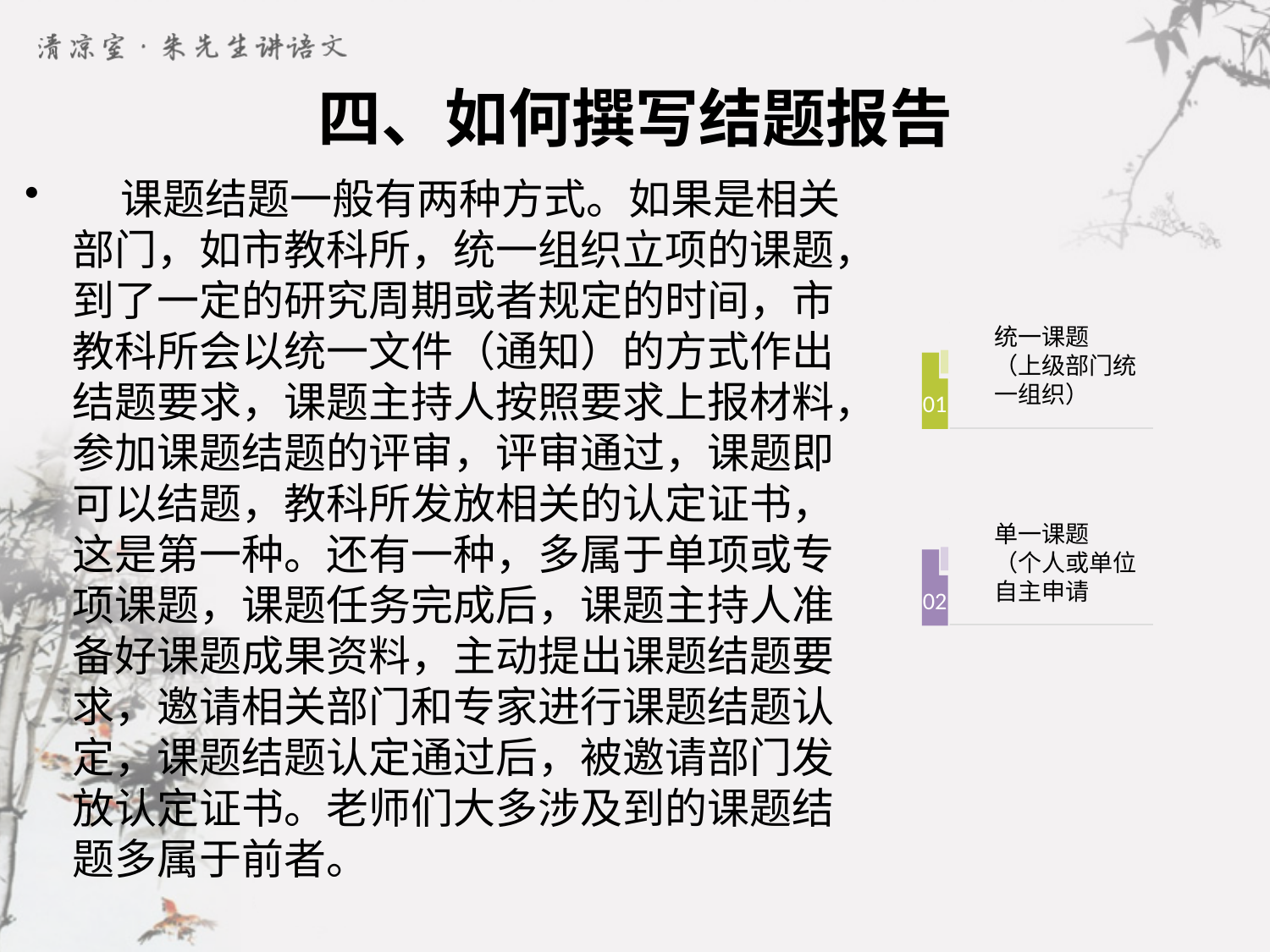

# 四、如何撰写结题报告
    课题结题一般有两种方式。如果是相关部门，如市教科所，统一组织立项的课题，到了一定的研究周期或者规定的时间，市教科所会以统一文件（通知）的方式作出结题要求，课题主持人按照要求上报材料，参加课题结题的评审，评审通过，课题即可以结题，教科所发放相关的认定证书，这是第一种。还有一种，多属于单项或专项课题，课题任务完成后，课题主持人准备好课题成果资料，主动提出课题结题要求，邀请相关部门和专家进行课题结题认定，课题结题认定通过后，被邀请部门发放认定证书。老师们大多涉及到的课题结题多属于前者。
统一课题
（上级部门统一组织）

01
单一课题
（个人或单位自主申请

02